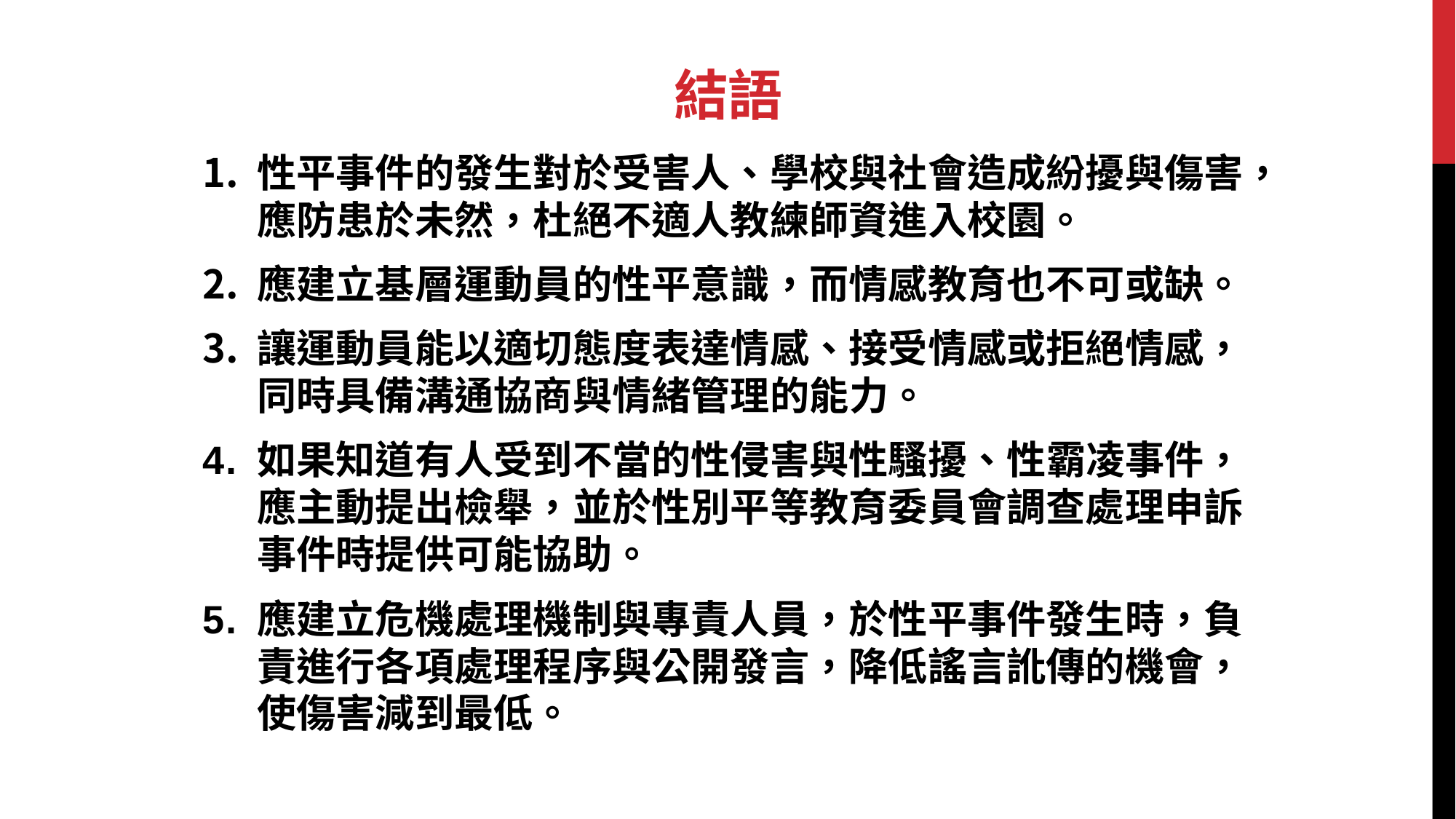

# 結語
性平事件的發生對於受害人、學校與社會造成紛擾與傷害，應防患於未然，杜絕不適人教練師資進入校園。
應建立基層運動員的性平意識，而情感教育也不可或缺。
讓運動員能以適切態度表達情感、接受情感或拒絕情感，同時具備溝通協商與情緒管理的能力。
如果知道有人受到不當的性侵害與性騷擾、性霸凌事件，應主動提出檢舉，並於性別平等教育委員會調查處理申訴事件時提供可能協助。
應建立危機處理機制與專責人員，於性平事件發生時，負責進行各項處理程序與公開發言，降低謠言訛傳的機會，使傷害減到最低。